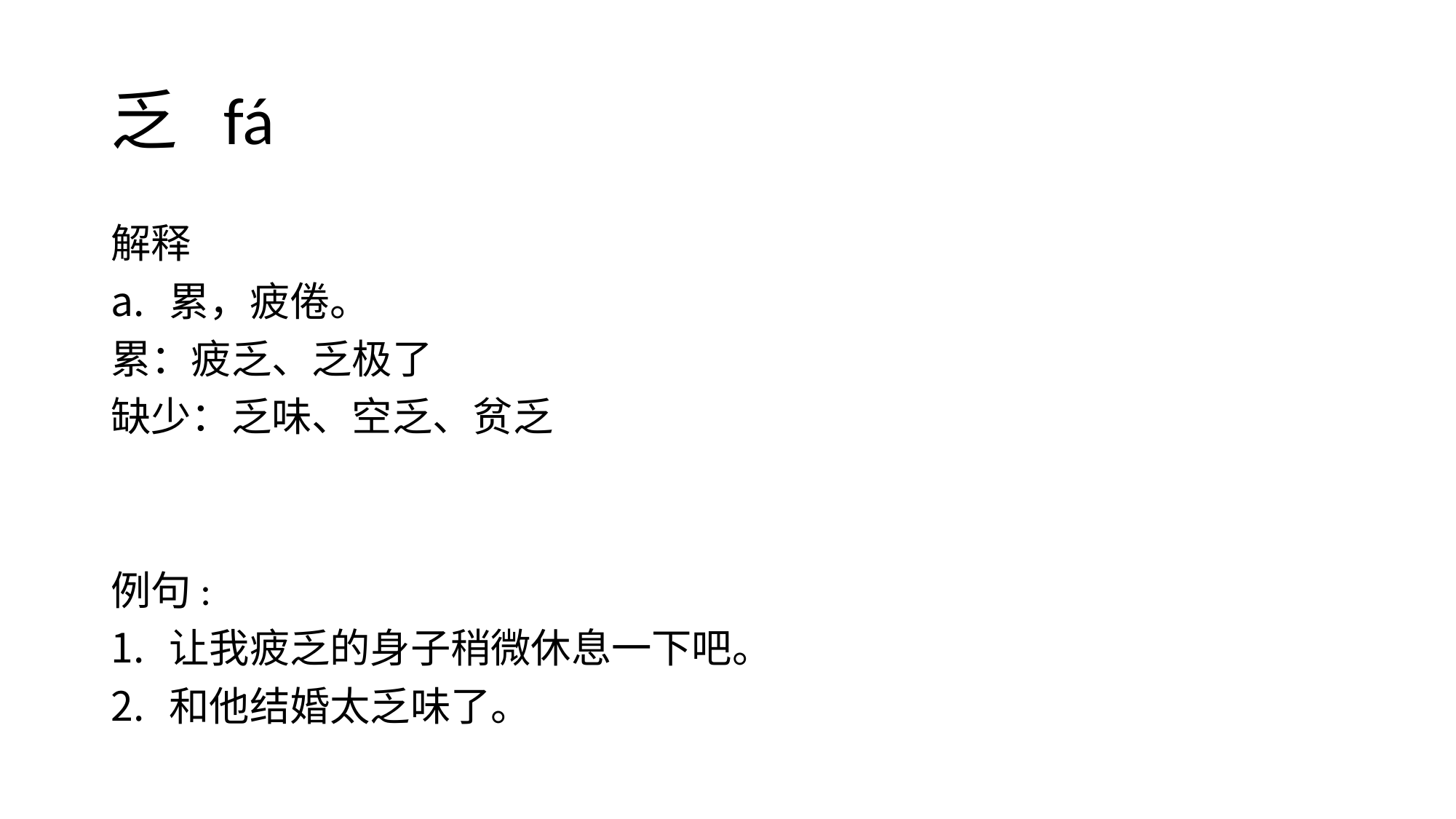

# 乏  fá
解释
累，疲倦。
累：疲乏、乏极了
缺少：乏味、空乏、贫乏

例句:
让我疲乏的身子稍微休息一下吧。
和他结婚太乏味了。